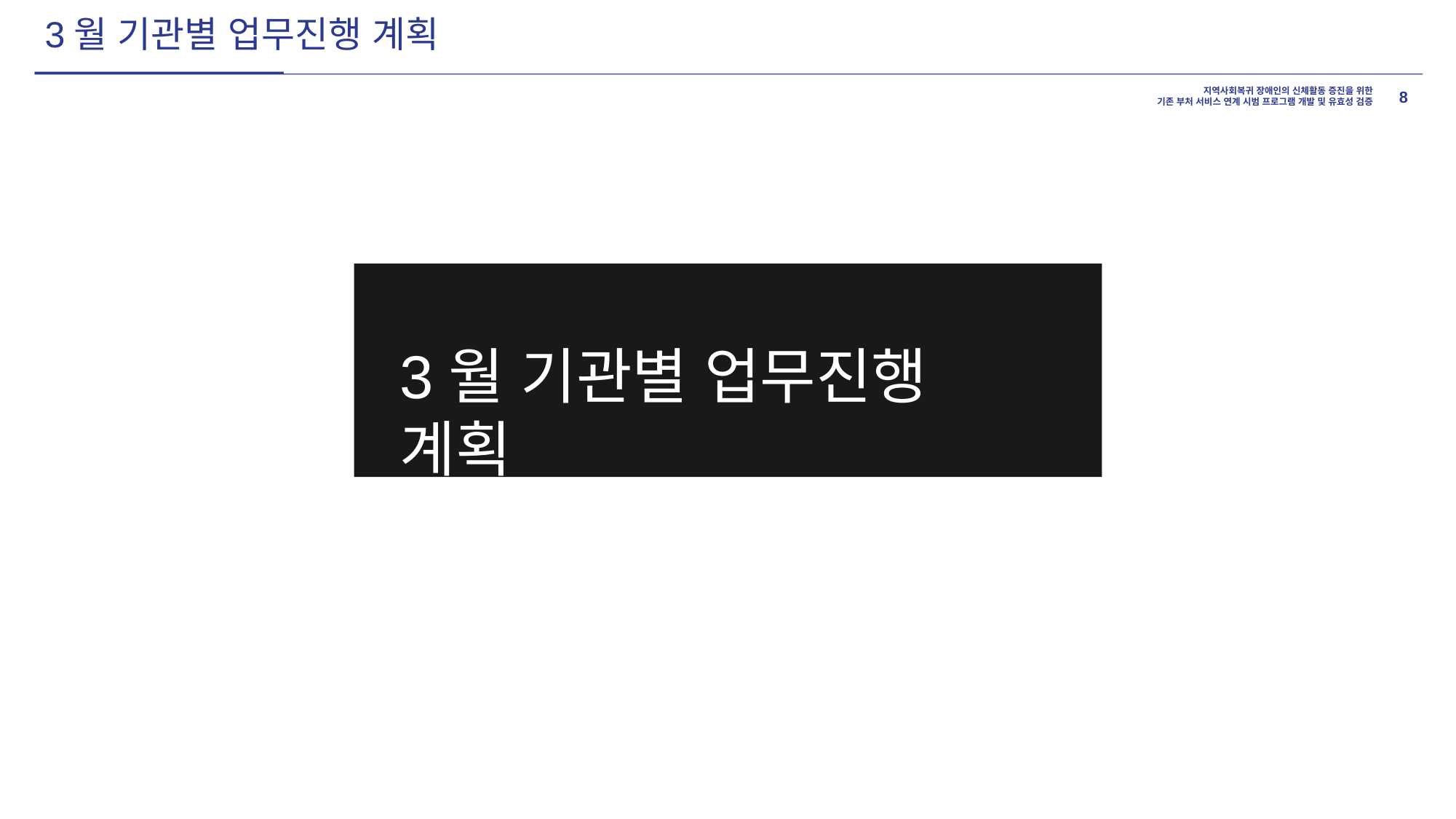

# 3월 기관별 업무진행 계획
8

3월 기관별 업무진행 계획